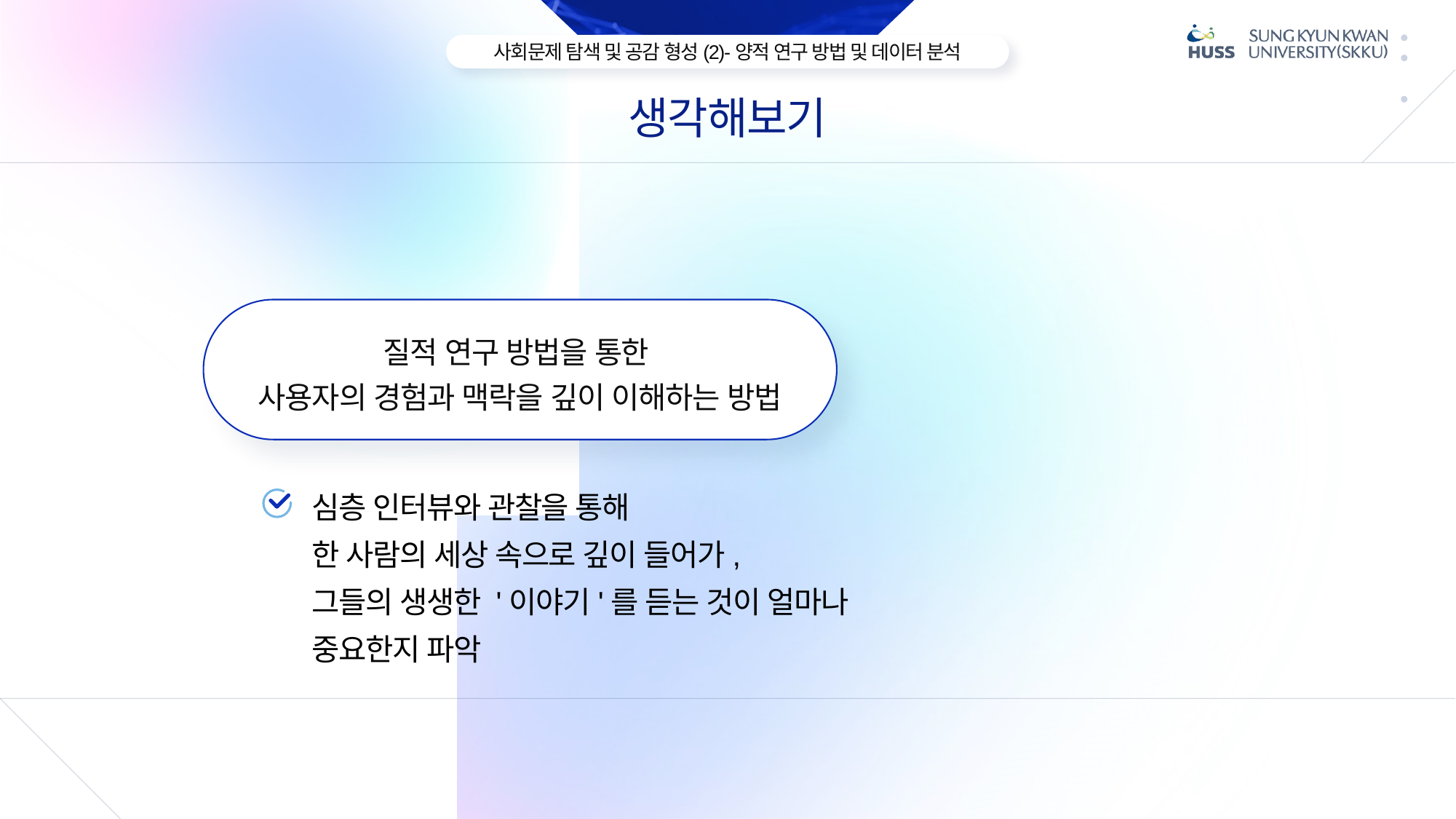

생각해보기

질적 연구 방법을 통한
사용자의 경험과 맥락을 깊이 이해하는 방법
심층 인터뷰와 관찰을 통해
한 사람의 세상 속으로 깊이 들어가,
그들의 생생한 '이야기'를 듣는 것이 얼마나 중요한지 파악